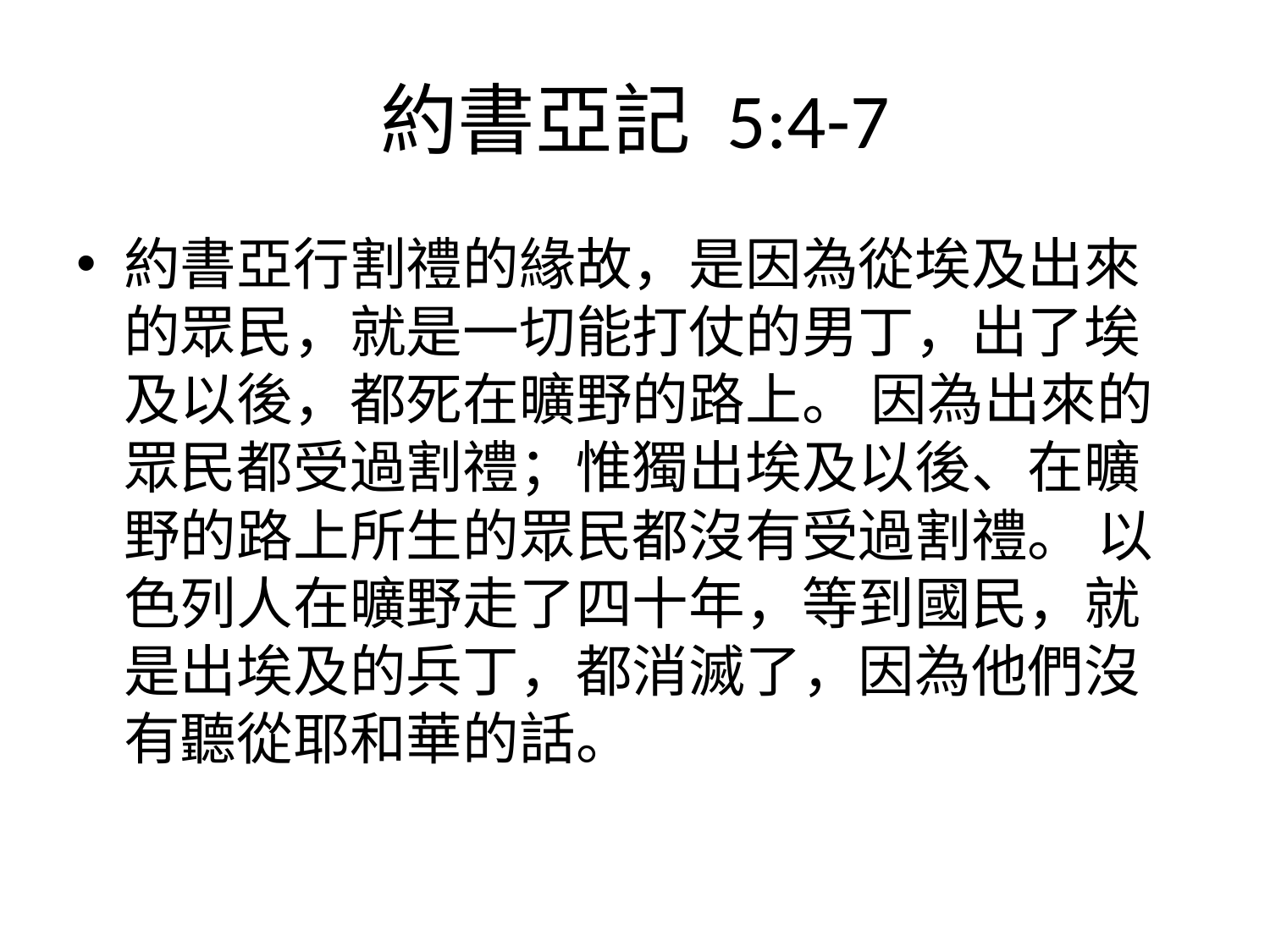

# 約書亞記‬ ‭5:4-7
約書亞行割禮的緣故，是因為從埃及出來的眾民，就是一切能打仗的男丁，出了埃及以後，都死在曠野的路上。 因為出來的眾民都受過割禮；惟獨出埃及以後、在曠野的路上所生的眾民都沒有受過割禮。 以色列人在曠野走了四十年，等到國民，就是出埃及的兵丁，都消滅了，因為他們沒有聽從耶和華的話。